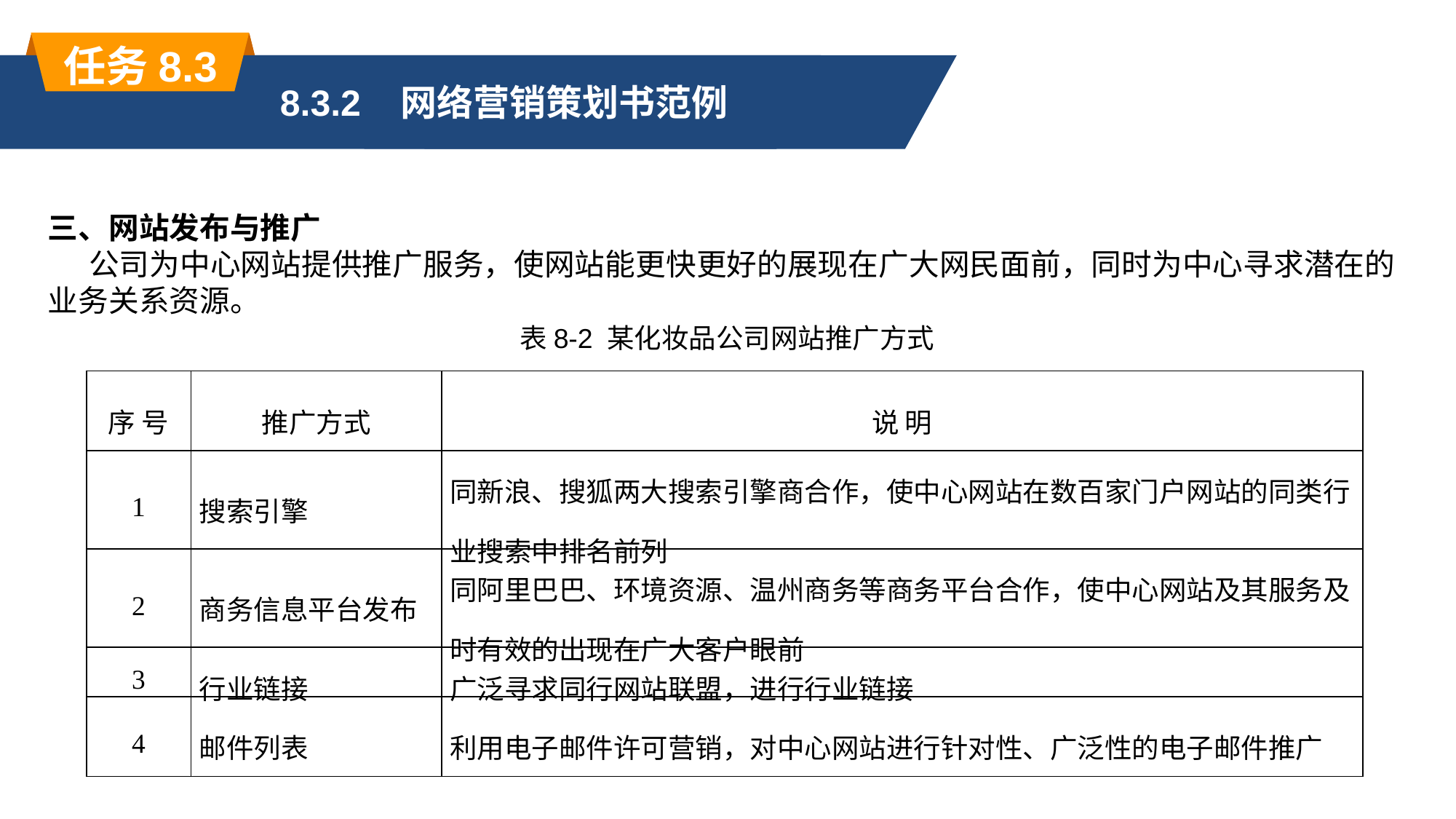

任务8.3
HUANXIANG PPT

单击此处添加标题文本内容
8.3.2   网络营销策划书范例
三、网站发布与推广
     公司为中心网站提供推广服务，使网站能更快更好的展现在广大网民面前，同时为中心寻求潜在的业务关系资源。
 表8-2 某化妆品公司网站推广方式
| 序 号 | 推广方式 | 说 明 |
| --- | --- | --- |
| 1 | 搜索引擎 | 同新浪、搜狐两大搜索引擎商合作，使中心网站在数百家门户网站的同类行业搜索中排名前列 |
| 2 | 商务信息平台发布 | 同阿里巴巴、环境资源、温州商务等商务平台合作，使中心网站及其服务及时有效的出现在广大客户眼前 |
| 3 | 行业链接 | 广泛寻求同行网站联盟，进行行业链接 |
| 4 | 邮件列表 | 利用电子邮件许可营销，对中心网站进行针对性、广泛性的电子邮件推广 |